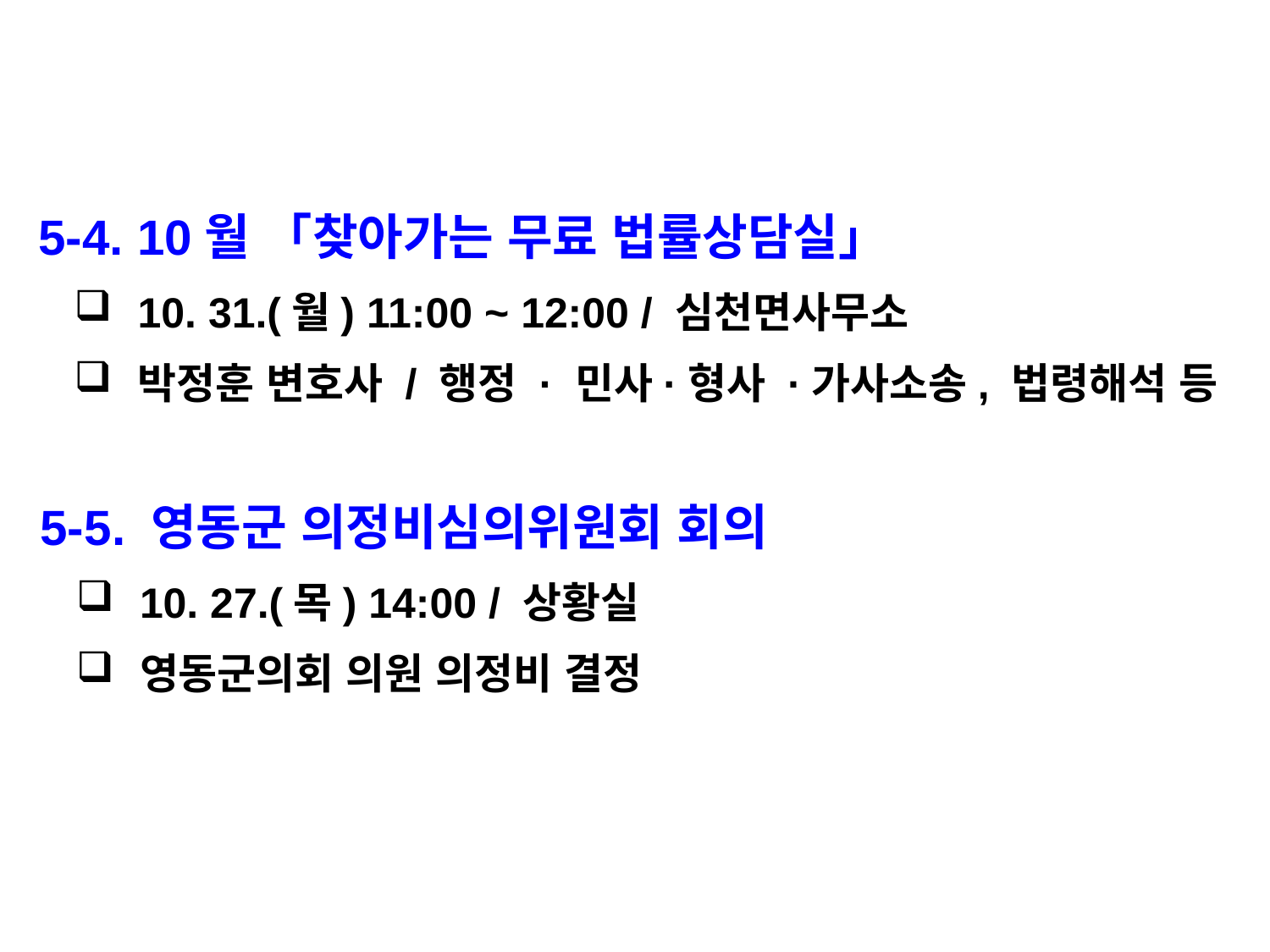

5-4. 10월 「찾아가는 무료 법률상담실」
10. 31.(월) 11:00 ~ 12:00 / 심천면사무소
박정훈 변호사 / 행정 · 민사·형사 ·가사소송, 법령해석 등

  5-5. 영동군 의정비심의위원회 회의
10. 27.(목) 14:00 / 상황실
영동군의회 의원 의정비 결정